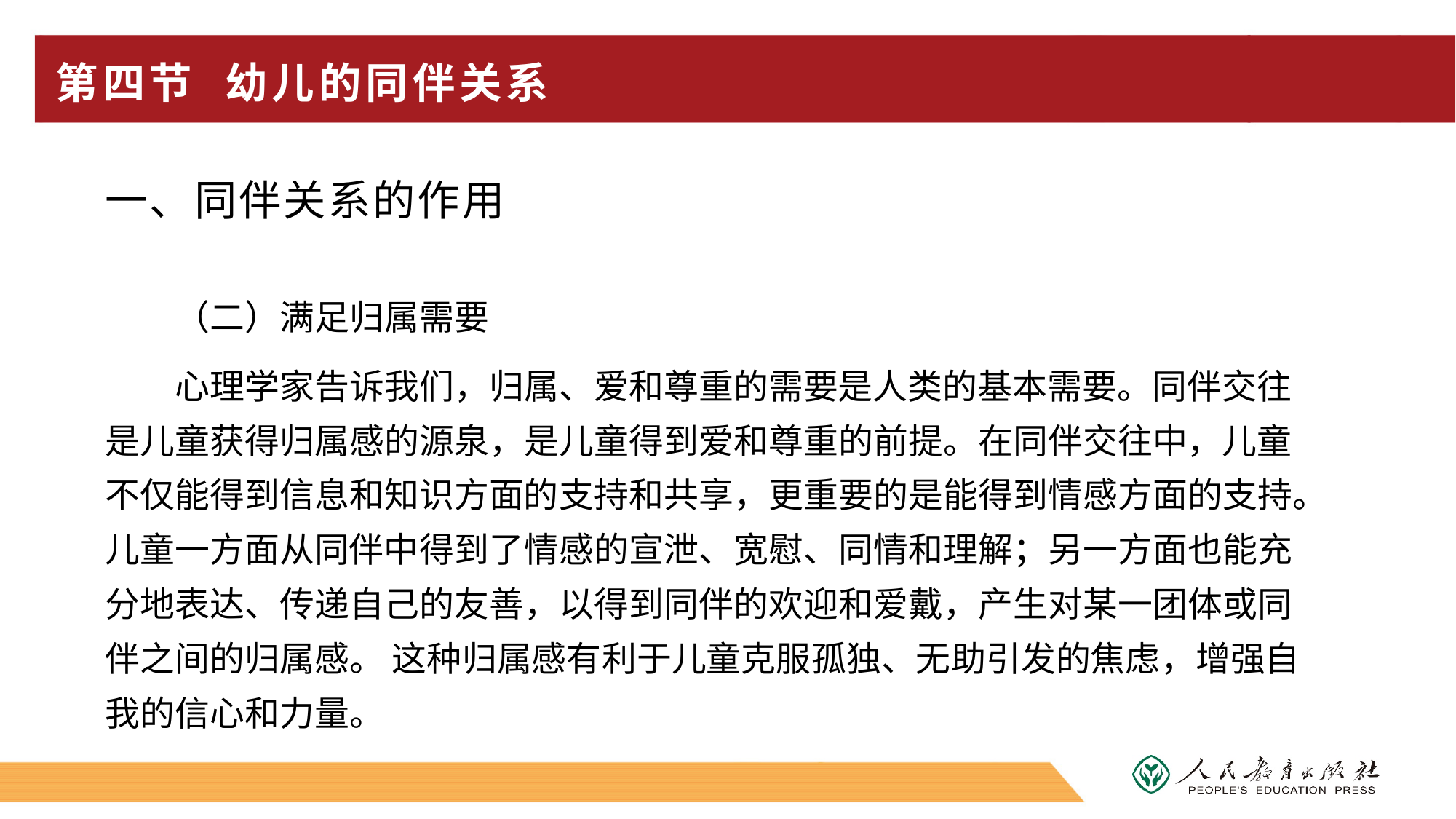

# 第四节  幼儿的同伴关系
一、同伴关系的作用
（二）满足归属需要
心理学家告诉我们，归属、爱和尊重的需要是人类的基本需要。同伴交往是儿童获得归属感的源泉，是儿童得到爱和尊重的前提。在同伴交往中，儿童不仅能得到信息和知识方面的支持和共享，更重要的是能得到情感方面的支持。儿童一方面从同伴中得到了情感的宣泄、宽慰、同情和理解；另一方面也能充分地表达、传递自己的友善，以得到同伴的欢迎和爱戴，产生对某一团体或同伴之间的归属感。 这种归属感有利于儿童克服孤独、无助引发的焦虑，增强自我的信心和力量。